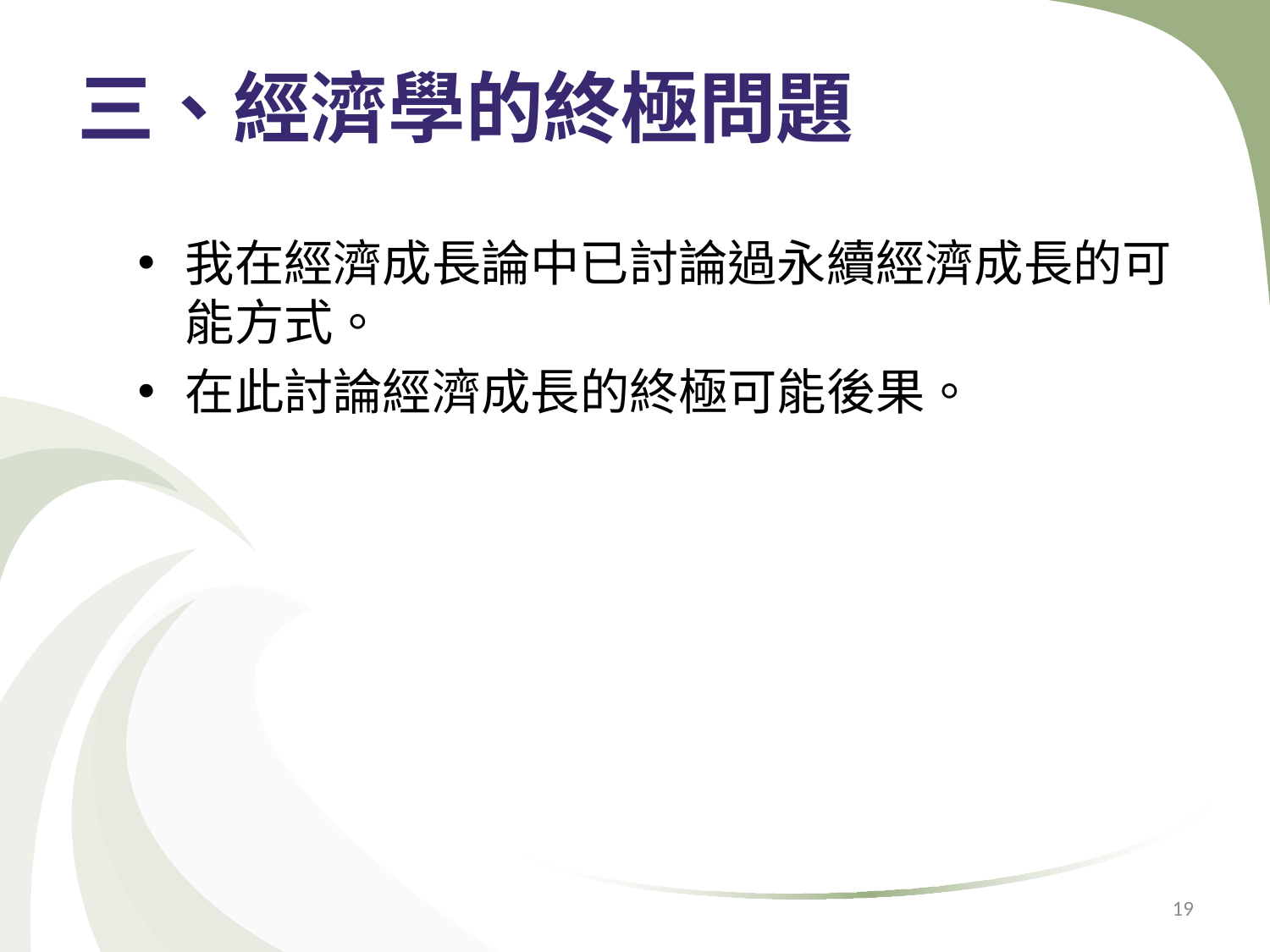

# 三、經濟學的終極問題
我在經濟成長論中已討論過永續經濟成長的可能方式。
在此討論經濟成長的終極可能後果。
19